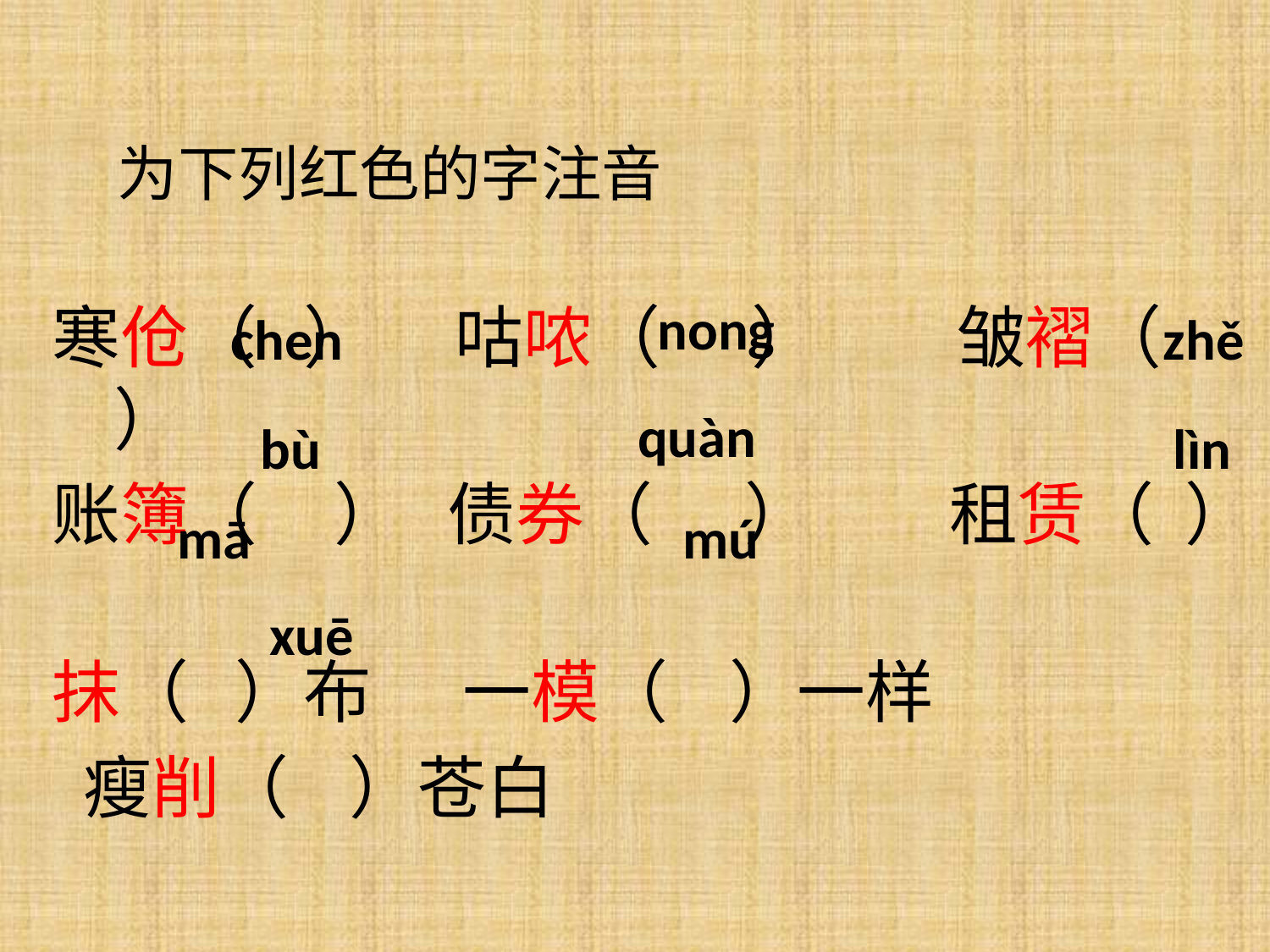

# 为下列红色的字注音

寒伧（   ）　 咕哝（      ）　　皱褶（   ）
账簿（     ）   债券（      ）　　租赁（  ）
抹（   ）布      一模（    ）一样
 瘦削（    ）苍白
nong
chen
zhě
quàn
bù
lìn
mā
mú
 xuē